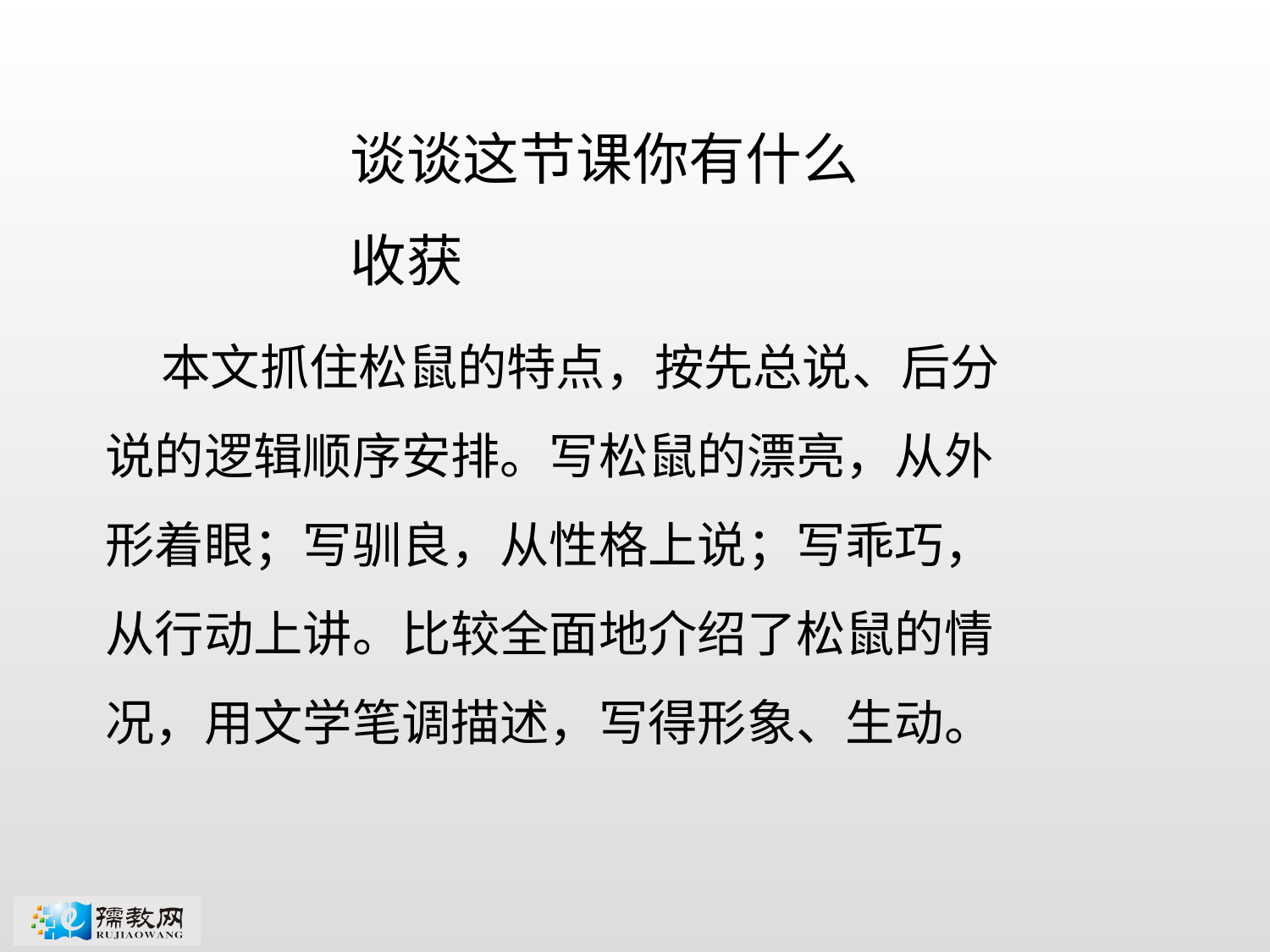

谈谈这节课你有什么收获
    本文抓住松鼠的特点，按先总说、后分说的逻辑顺序安排。写松鼠的漂亮，从外形着眼；写驯良，从性格上说；写乖巧，从行动上讲。比较全面地介绍了松鼠的情况，用文学笔调描述，写得形象、生动。